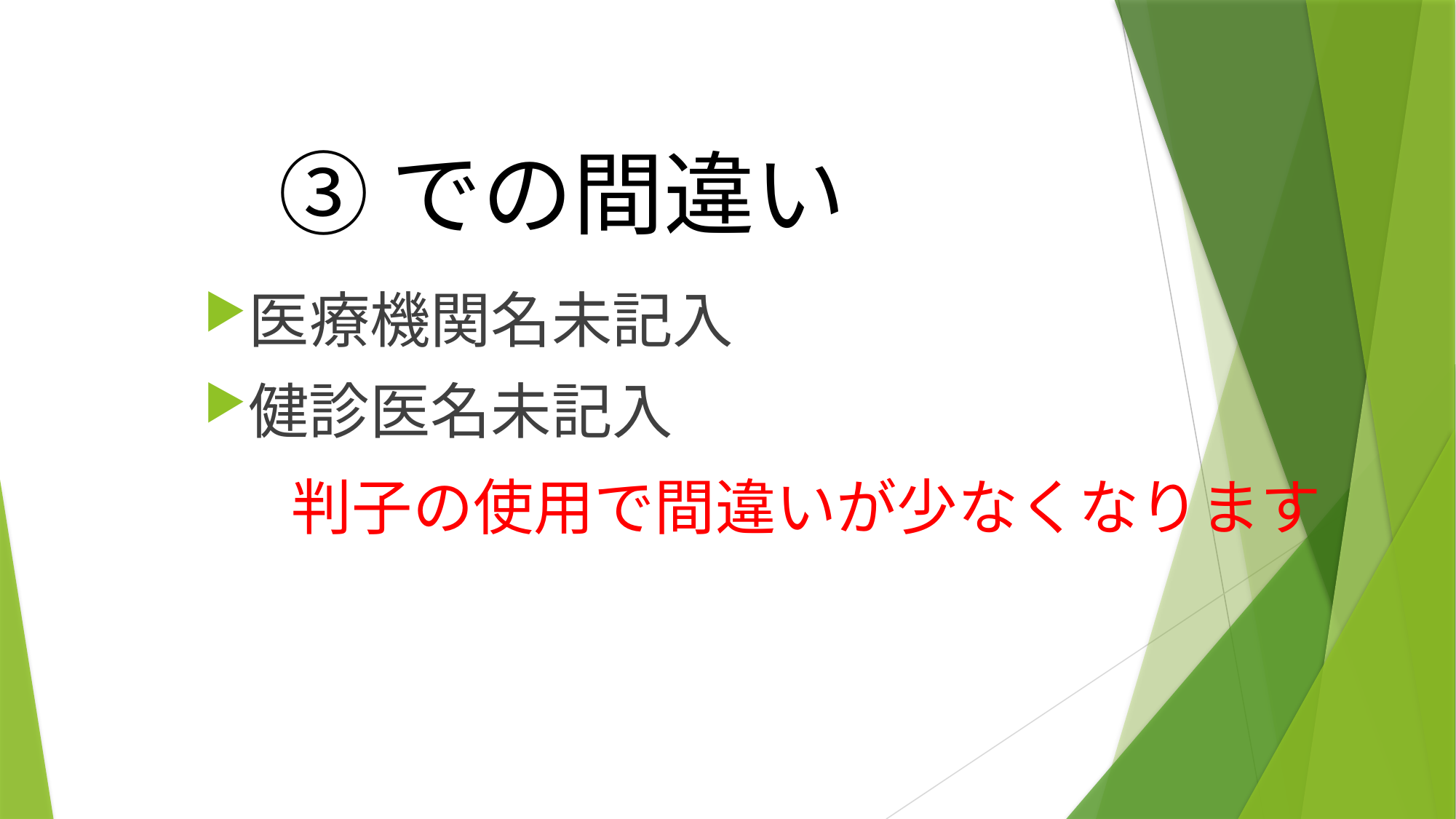

③での間違い
医療機関名未記入
健診医名未記入
判子の使用で間違いが少なくなります